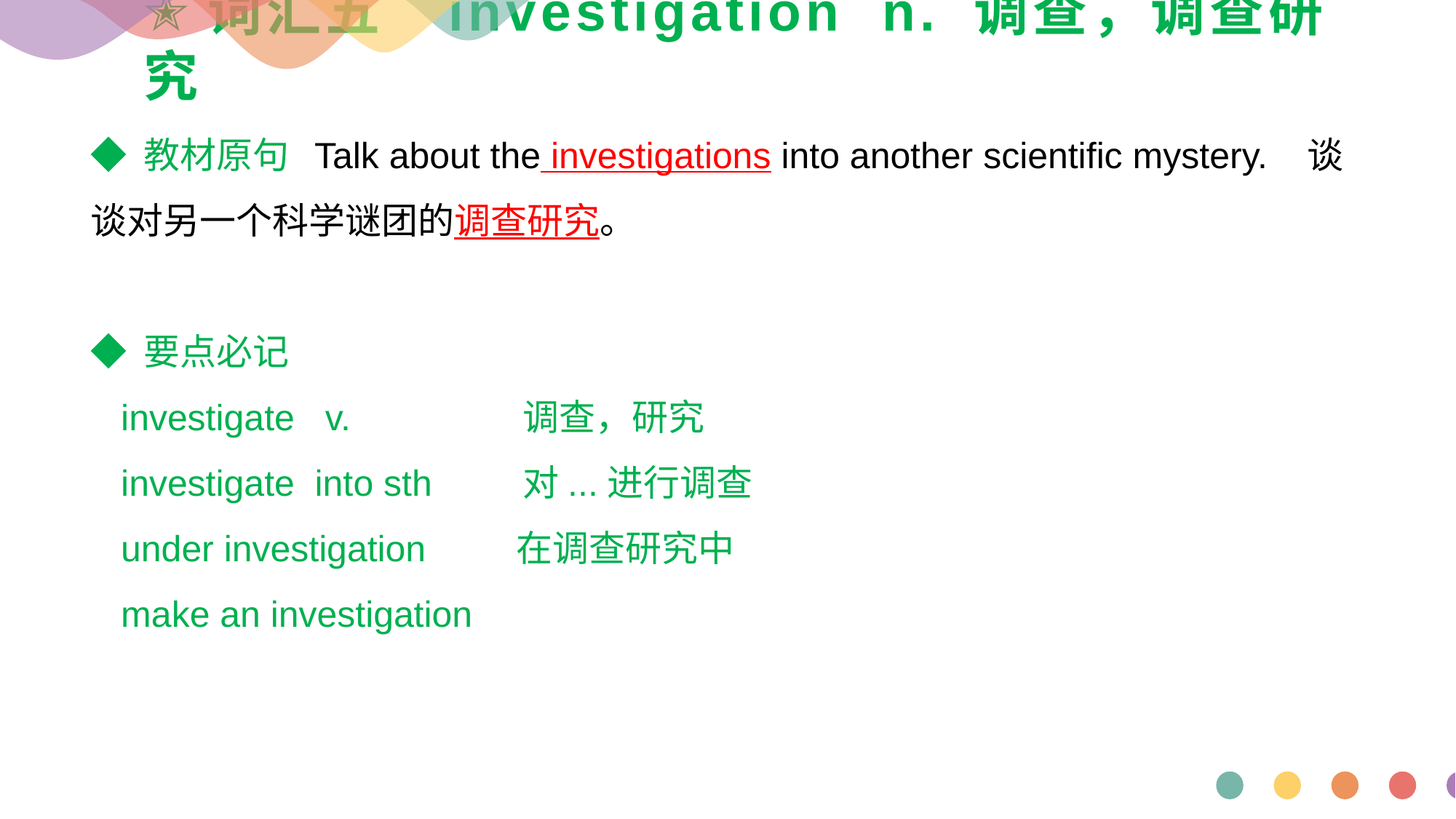

# ✭词汇五   investigation  n. 调查，调查研究

◆ 教材原句  Talk about the investigations into another scientific mystery.   谈谈对另一个科学谜团的调查研究。

◆ 要点必记
   investigate   v.                调查，研究
   investigate  into sth        对...进行调查
   under investigation        在调查研究中
   make an investigation